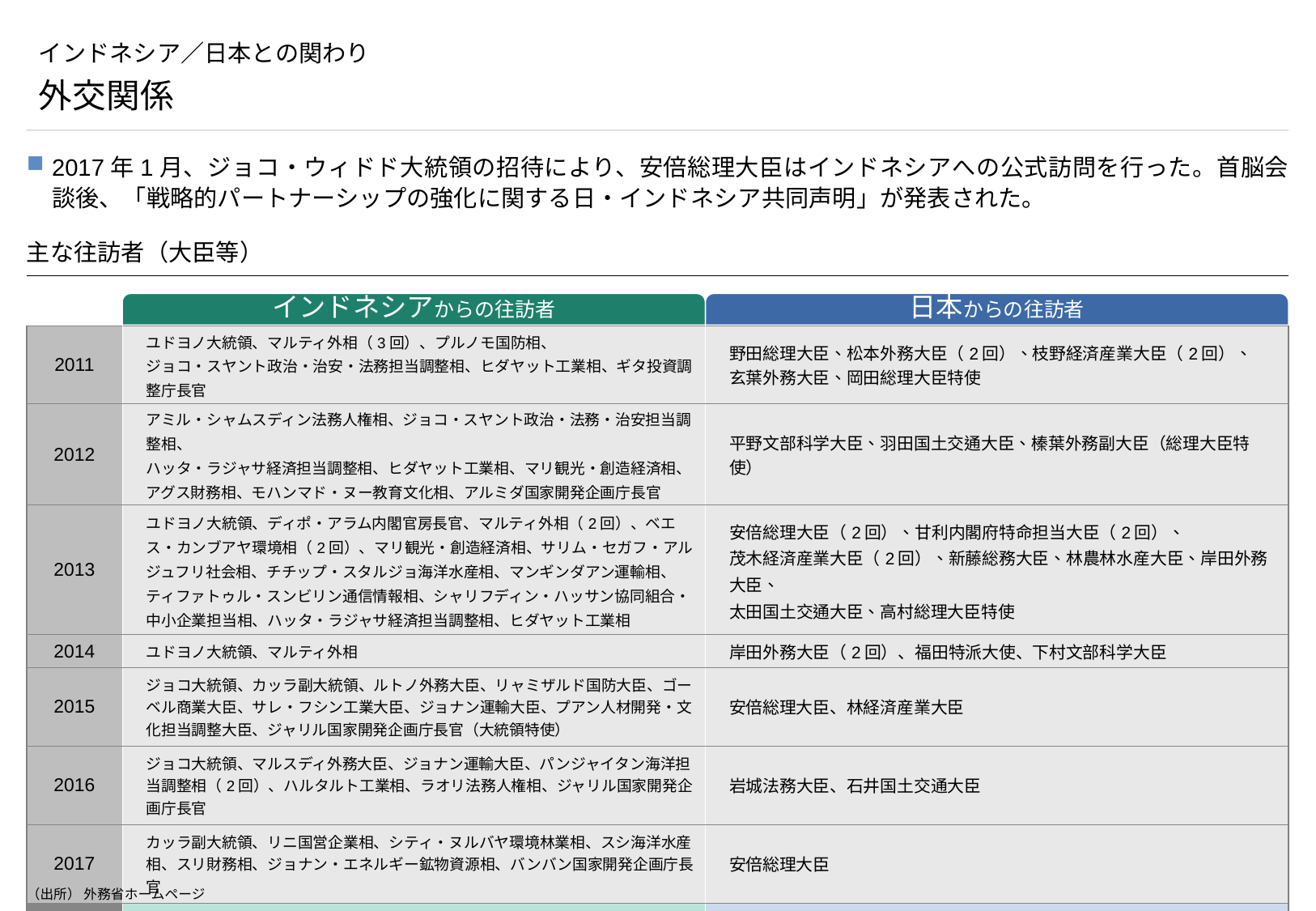

# インドネシア／日本との関わり
外交関係
2017年1月、ジョコ・ウィドド大統領の招待により、安倍総理大臣はインドネシアへの公式訪問を行った。首脳会談後、「戦略的パートナーシップの強化に関する日・インドネシア共同声明」が発表された。
主な往訪者（大臣等）
インドネシアからの往訪者
日本からの往訪者
| 2011 | ユドヨノ大統領、マルティ外相（3回）、プルノモ国防相、 ジョコ・スヤント政治・治安・法務担当調整相、ヒダヤット工業相、ギタ投資調整庁長官 | 野田総理大臣、松本外務大臣（2回）、枝野経済産業大臣（2回）、 玄葉外務大臣、岡田総理大臣特使 |
| --- | --- | --- |
| 2012 | アミル・シャムスディン法務人権相、ジョコ・スヤント政治・法務・治安担当調整相、 ハッタ・ラジャサ経済担当調整相、ヒダヤット工業相、マリ観光・創造経済相、 アグス財務相、モハンマド・ヌー教育文化相、アルミダ国家開発企画庁長官 | 平野文部科学大臣、羽田国土交通大臣、榛葉外務副大臣（総理大臣特使） |
| 2013 | ユドヨノ大統領、ディポ・アラム内閣官房長官、マルティ外相（2回）、ベエス・カンブアヤ環境相（2回）、マリ観光・創造経済相、サリム・セガフ・アルジュフリ社会相、チチップ・スタルジョ海洋水産相、マンギンダアン運輸相、ティファトゥル・スンビリン通信情報相、シャリフディン・ハッサン協同組合・中小企業担当相、ハッタ・ラジャサ経済担当調整相、ヒダヤット工業相 | 安倍総理大臣（2回）、甘利内閣府特命担当大臣（2回）、 茂木経済産業大臣（2回）、新藤総務大臣、林農林水産大臣、岸田外務大臣、 太田国土交通大臣、高村総理大臣特使 |
| 2014 | ユドヨノ大統領、マルティ外相 | 岸田外務大臣（2回）、福田特派大使、下村文部科学大臣 |
| 2015 | ジョコ大統領、カッラ副大統領、ルトノ外務大臣、リャミザルド国防大臣、ゴーベル商業大臣、サレ・フシン工業大臣、ジョナン運輸大臣、プアン人材開発・文化担当調整大臣、ジャリル国家開発企画庁長官（大統領特使） | 安倍総理大臣、林経済産業大臣 |
| 2016 | ジョコ大統領、マルスディ外務大臣、ジョナン運輸大臣、パンジャイタン海洋担当調整相（2回）、ハルタルト工業相、ラオリ法務人権相、ジャリル国家開発企画庁長官 | 岩城法務大臣、石井国土交通大臣 |
| 2017 | カッラ副大統領、リニ国営企業相、シティ・ヌルバヤ環境林業相、スシ海洋水産相、スリ財務相、ジョナン・エネルギー鉱物資源相、バンバン国家開発企画庁長官 | 安倍総理大臣 |
| 2018 | ユスフ・カッラ副大統領（2回）、バンバン・ブロジョネゴロ国家開発企画庁長官、バスキ公共事業・国民住宅相、スシ海洋水産相、プアン・マハラニ人材開発・文化担当相、アナック・アグン・グデ・ヌグラ・プスパヨガ協同組合・中小企業相、ルディアンタラ通信情報相、ヤソンナ・ラオリ法務人権相、ジョナン・エネルギー鉱物資源相、バスキ公共事業相 | 二階総理大臣特使、河野外務大臣、林文部科学大臣、松山内閣府特命担当大臣、石井国土交通大臣 |
（出所） 外務省ホームページ